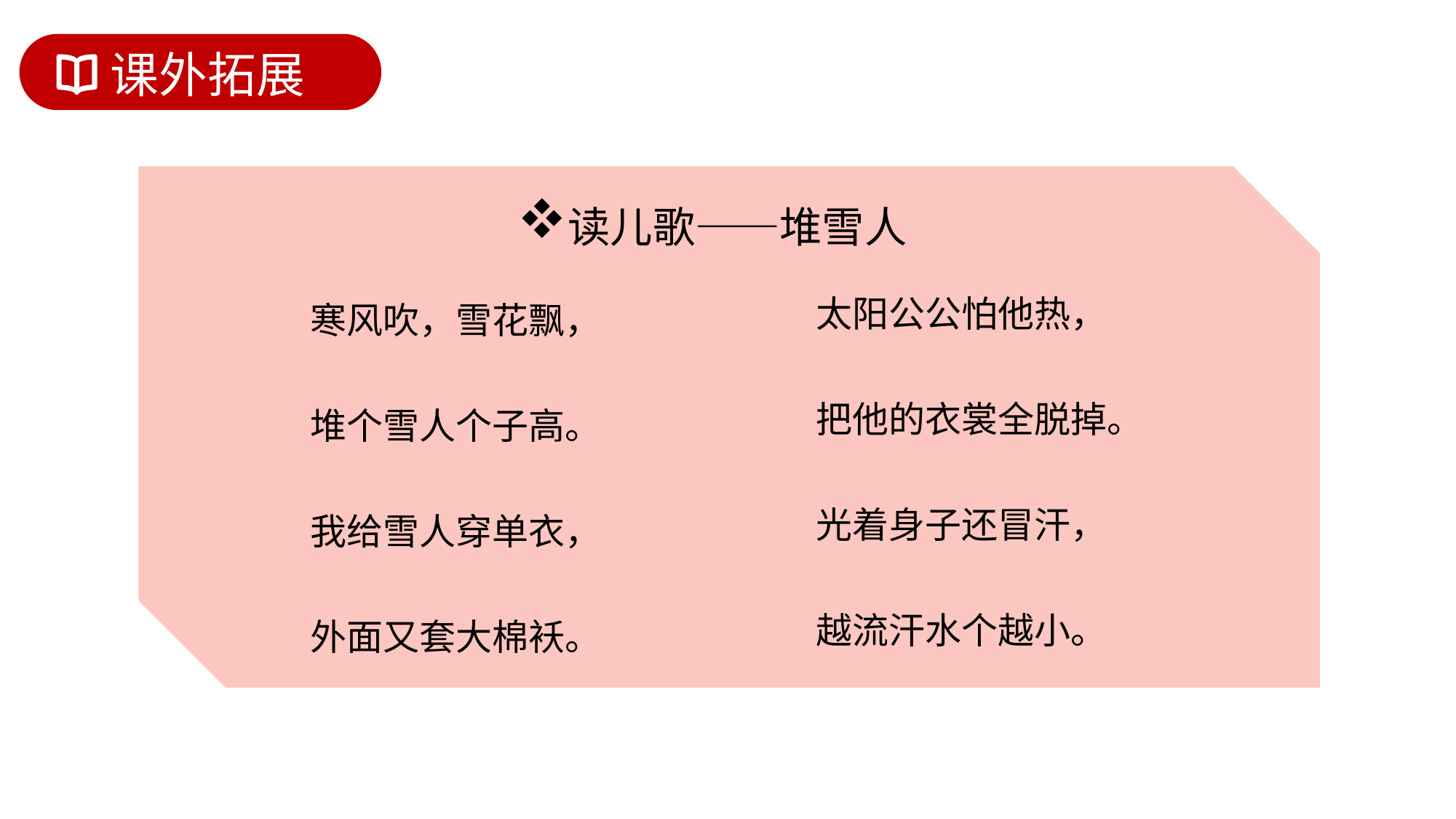

课外拓展

读儿歌——堆雪人
太阳公公怕他热，
把他的衣裳全脱掉。
光着身子还冒汗，
越流汗水个越小。
寒风吹，雪花飘，
堆个雪人个子高。
我给雪人穿单衣，
外面又套大棉袄。